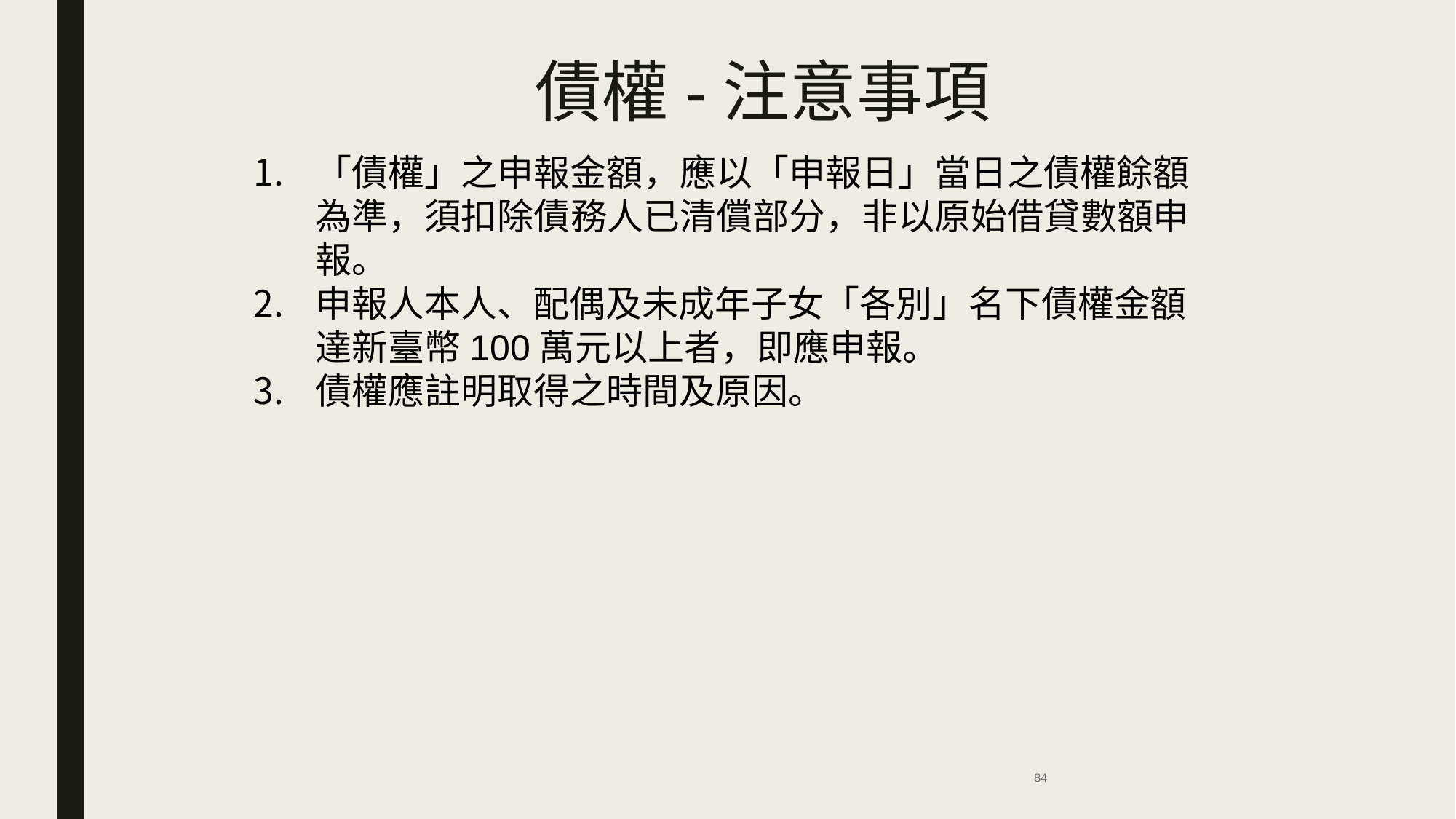

# 債權-注意事項
「債權」之申報金額，應以「申報日」當日之債權餘額 為準，須扣除債務人已清償部分，非以原始借貸數額申 報。
申報人本人、配偶及未成年子女「各別」名下債權金額
達新臺幣100萬元以上者，即應申報。
債權應註明取得之時間及原因。
84